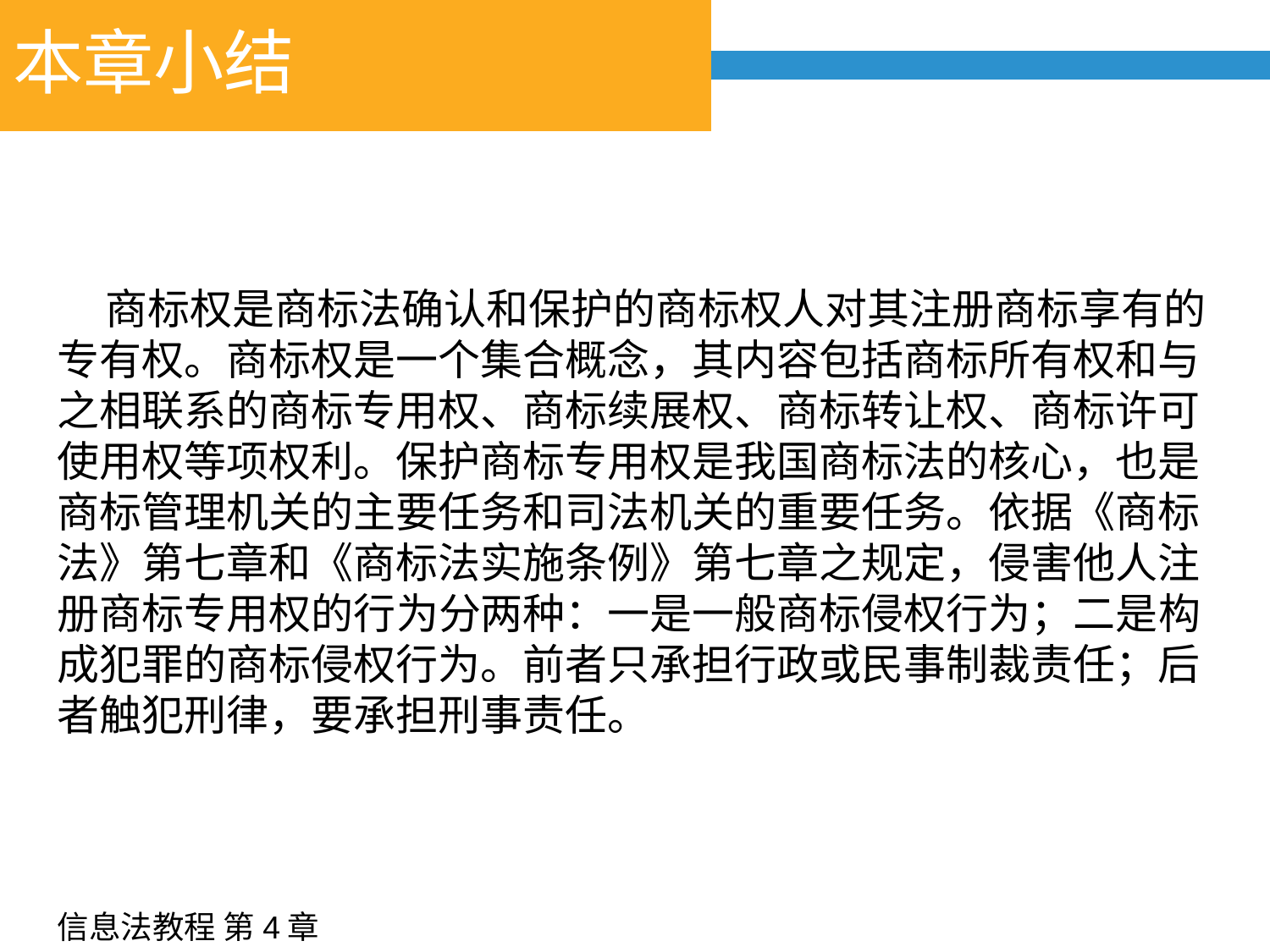

# 本章小结
    商标权是商标法确认和保护的商标权人对其注册商标享有的专有权。商标权是一个集合概念，其内容包括商标所有权和与之相联系的商标专用权、商标续展权、商标转让权、商标许可使用权等项权利。保护商标专用权是我国商标法的核心，也是商标管理机关的主要任务和司法机关的重要任务。依据《商标法》第七章和《商标法实施条例》第七章之规定，侵害他人注册商标专用权的行为分两种：一是一般商标侵权行为；二是构成犯罪的商标侵权行为。前者只承担行政或民事制裁责任；后者触犯刑律，要承担刑事责任。
信息法教程 第4章